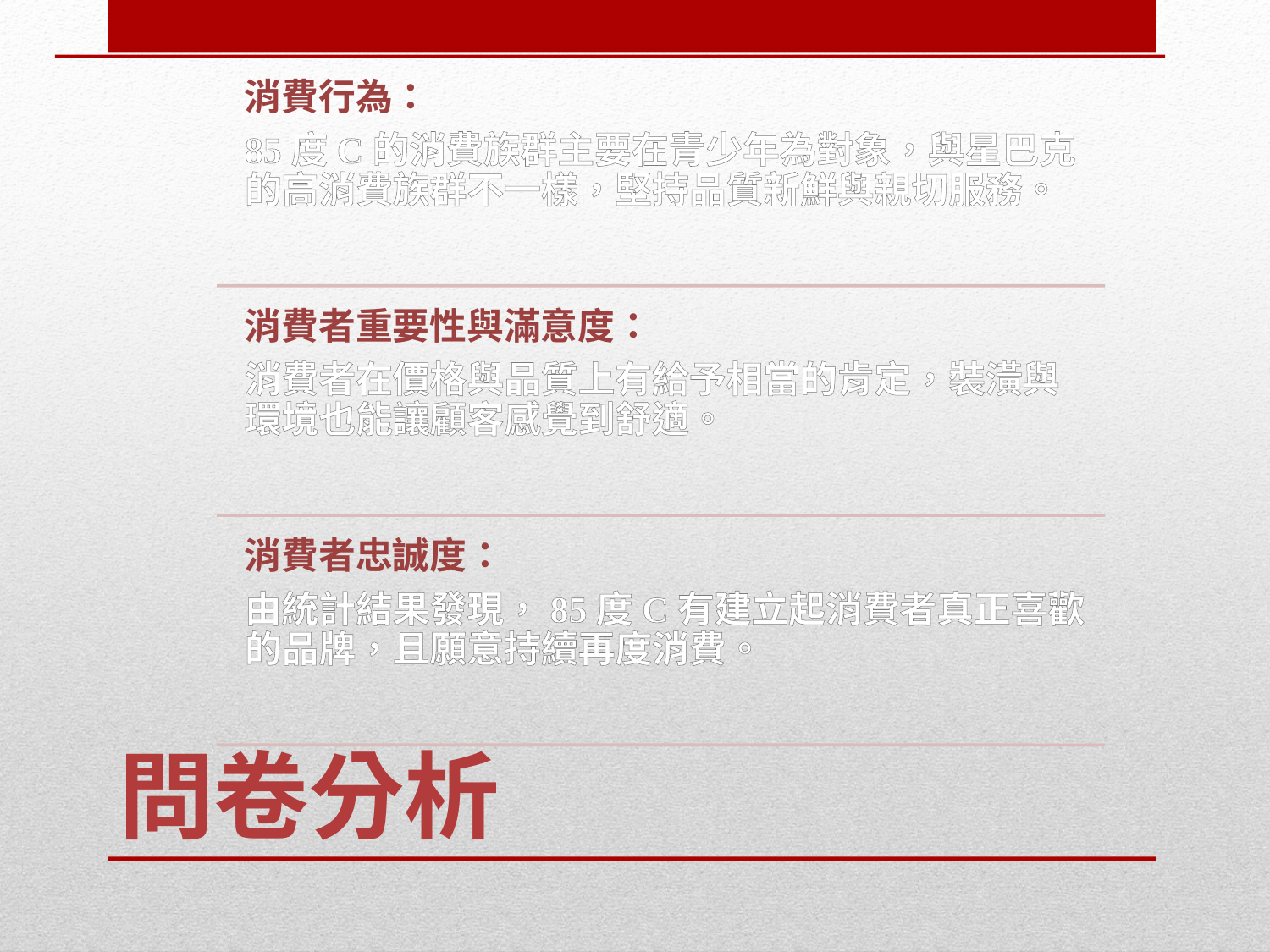

消費行為：
85度C的消費族群主要在青少年為對象，與星巴克的高消費族群不一樣，堅持品質新鮮與親切服務。
消費者重要性與滿意度：
消費者在價格與品質上有給予相當的肯定，裝潢與環境也能讓顧客感覺到舒適。
消費者忠誠度：
由統計結果發現，85度C有建立起消費者真正喜歡的品牌，且願意持續再度消費。
# 問卷分析